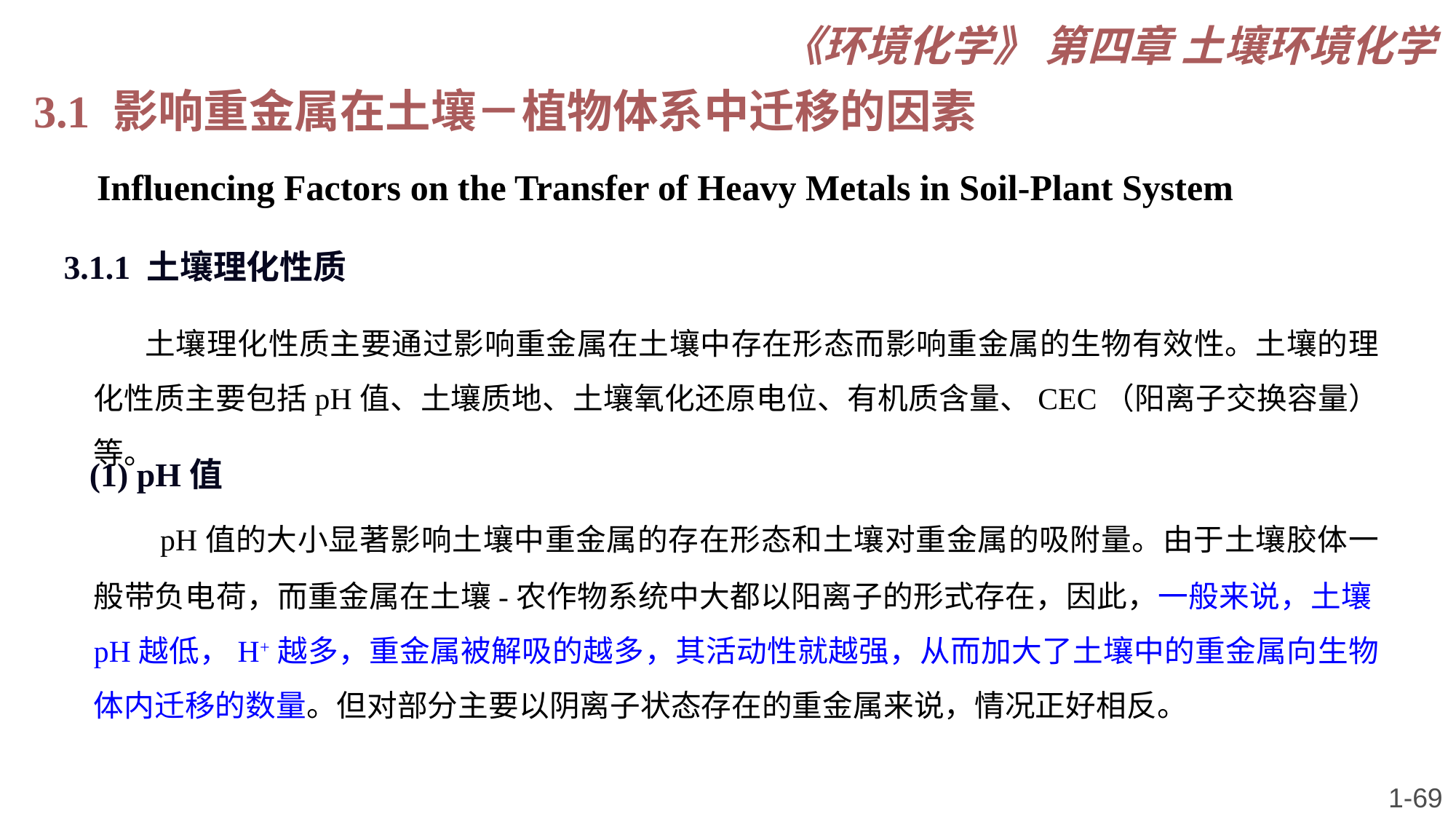

《环境化学》 第四章 土壤环境化学
3.1 影响重金属在土壤－植物体系中迁移的因素
      Influencing Factors on the Transfer of Heavy Metals in Soil-Plant System
3.1.1 土壤理化性质
      土壤理化性质主要通过影响重金属在土壤中存在形态而影响重金属的生物有效性。土壤的理化性质主要包括pH值、土壤质地、土壤氧化还原电位、有机质含量、CEC（阳离子交换容量）等。
(1) pH值
      pH值的大小显著影响土壤中重金属的存在形态和土壤对重金属的吸附量。由于土壤胶体一般带负电荷，而重金属在土壤-农作物系统中大都以阳离子的形式存在，因此，一般来说，土壤pH越低，H+越多，重金属被解吸的越多，其活动性就越强，从而加大了土壤中的重金属向生物体内迁移的数量。但对部分主要以阴离子状态存在的重金属来说，情况正好相反。
1-69